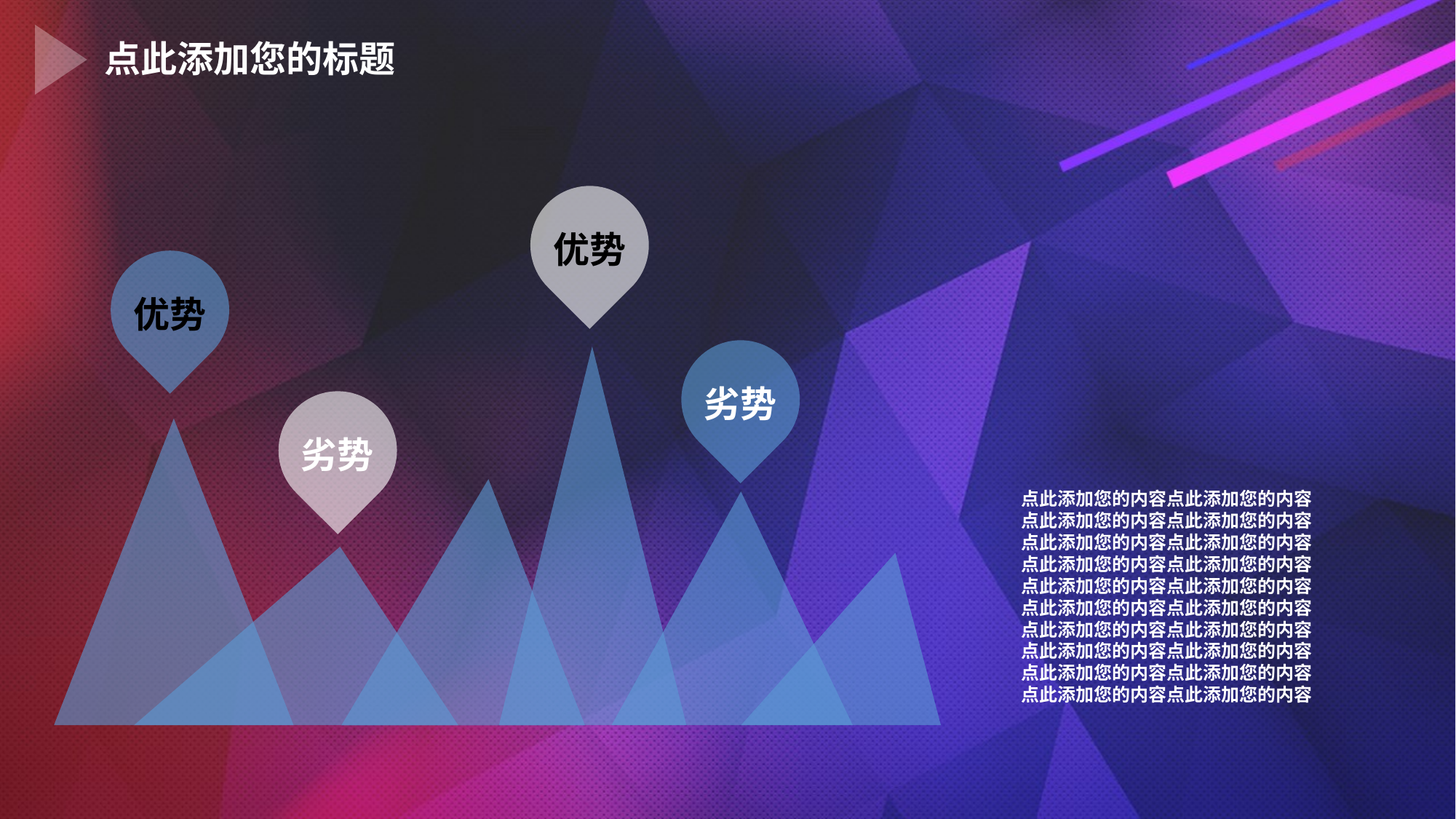

点此添加您的标题

优势

优势

劣势

劣势
点此添加您的内容点此添加您的内容
点此添加您的内容点此添加您的内容
点此添加您的内容点此添加您的内容
点此添加您的内容点此添加您的内容
点此添加您的内容点此添加您的内容
点此添加您的内容点此添加您的内容
点此添加您的内容点此添加您的内容
点此添加您的内容点此添加您的内容
点此添加您的内容点此添加您的内容
点此添加您的内容点此添加您的内容